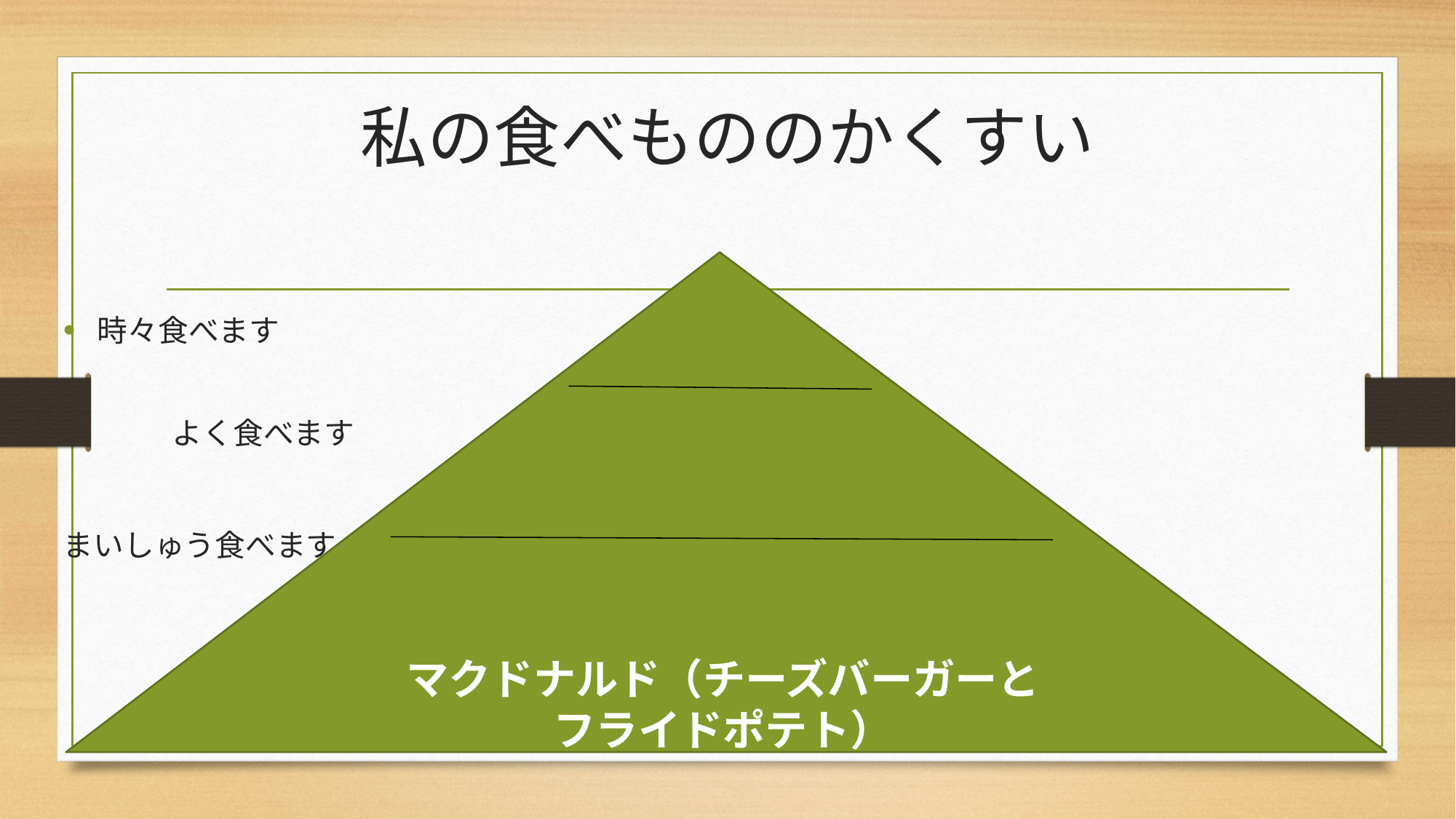

# 私の食べもののかくすい

マクドナルド（チーズバーガーとフライドポテト）
時々食べます

	よく食べます

まいしゅう食べます